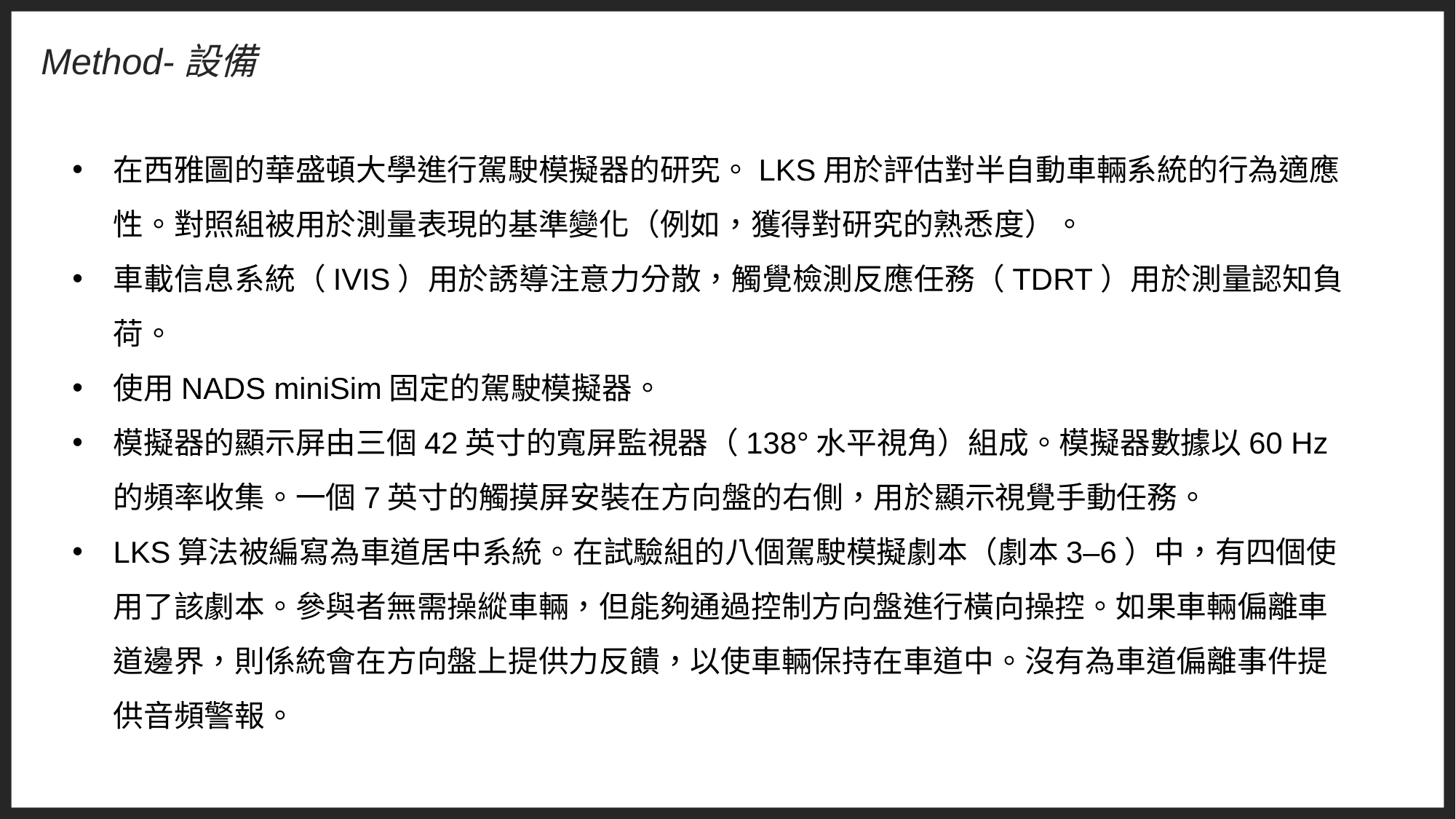

Method-設備
在西雅圖的華盛頓大學進行駕駛模擬器的研究。LKS用於評估對半自動車輛系統的行為適應性。對照組被用於測量表現的基準變化（例如，獲得對研究的熟悉度）。
車載信息系統（IVIS）用於誘導注意力分散，觸覺檢測反應任務（TDRT）用於測量認知負荷。
使用NADS miniSim固定的駕駛模擬器。
模擬器的顯示屏由三個42英寸的寬屏監視器（138°水平視角）組成。模擬器數據以60 Hz的頻率收集。一個7英寸的觸摸屏安裝在方向盤的右側，用於顯示視覺手動任務。
LKS算法被編寫為車道居中系統。在試驗組的八個駕駛模擬劇本（劇本3–6）中，有四個使用了該劇本。參與者無需操縱車輛，但能夠通過控制方向盤進行橫向操控。如果車輛偏離車道邊界，則係統會在方向盤上提供力反饋，以使車輛保持在車道中。沒有為車道偏離事件提供音頻警報。